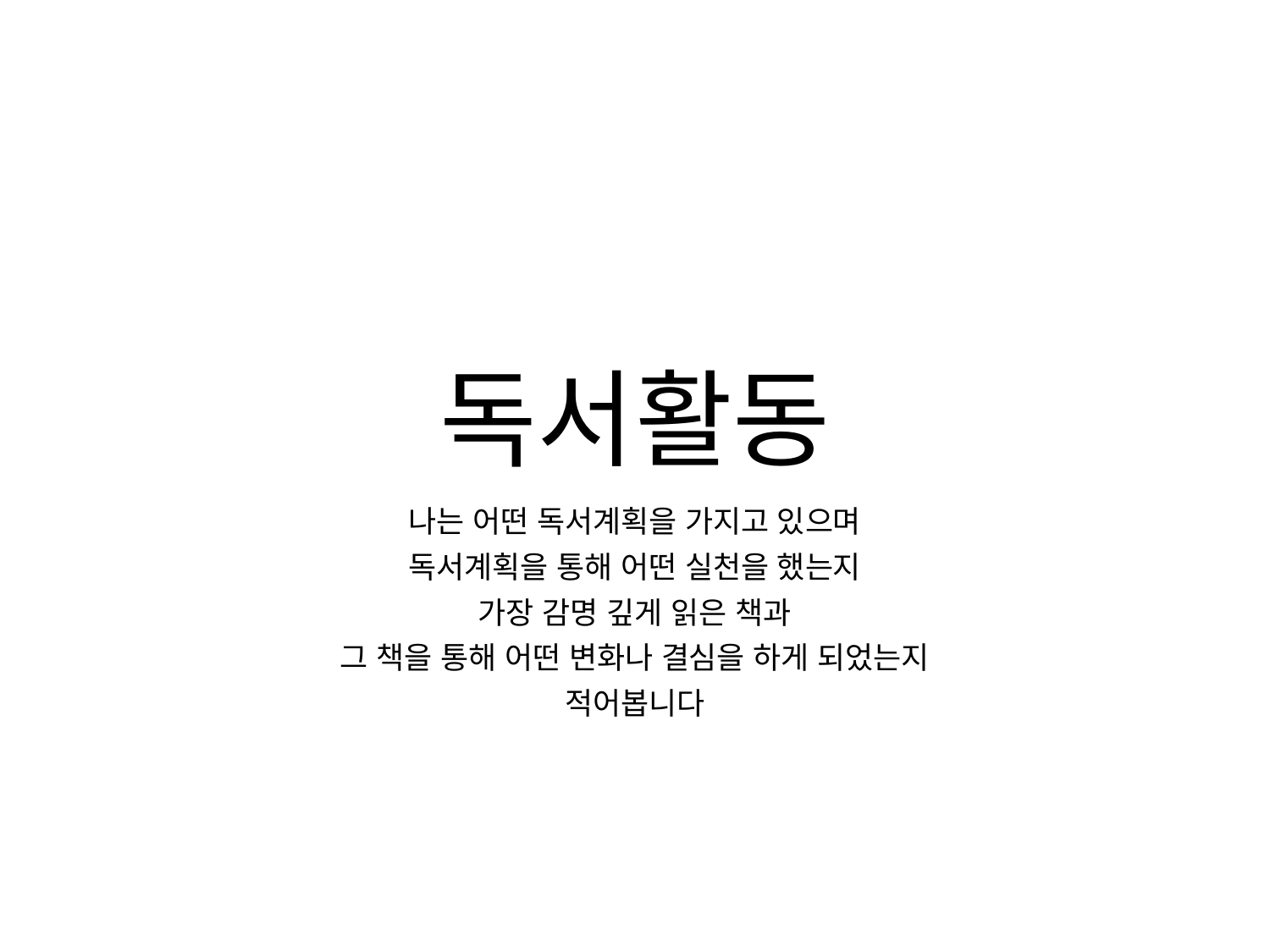

# 독서활동
나는 어떤 독서계획을 가지고 있으며
독서계획을 통해 어떤 실천을 했는지
가장 감명 깊게 읽은 책과
그 책을 통해 어떤 변화나 결심을 하게 되었는지
적어봅니다